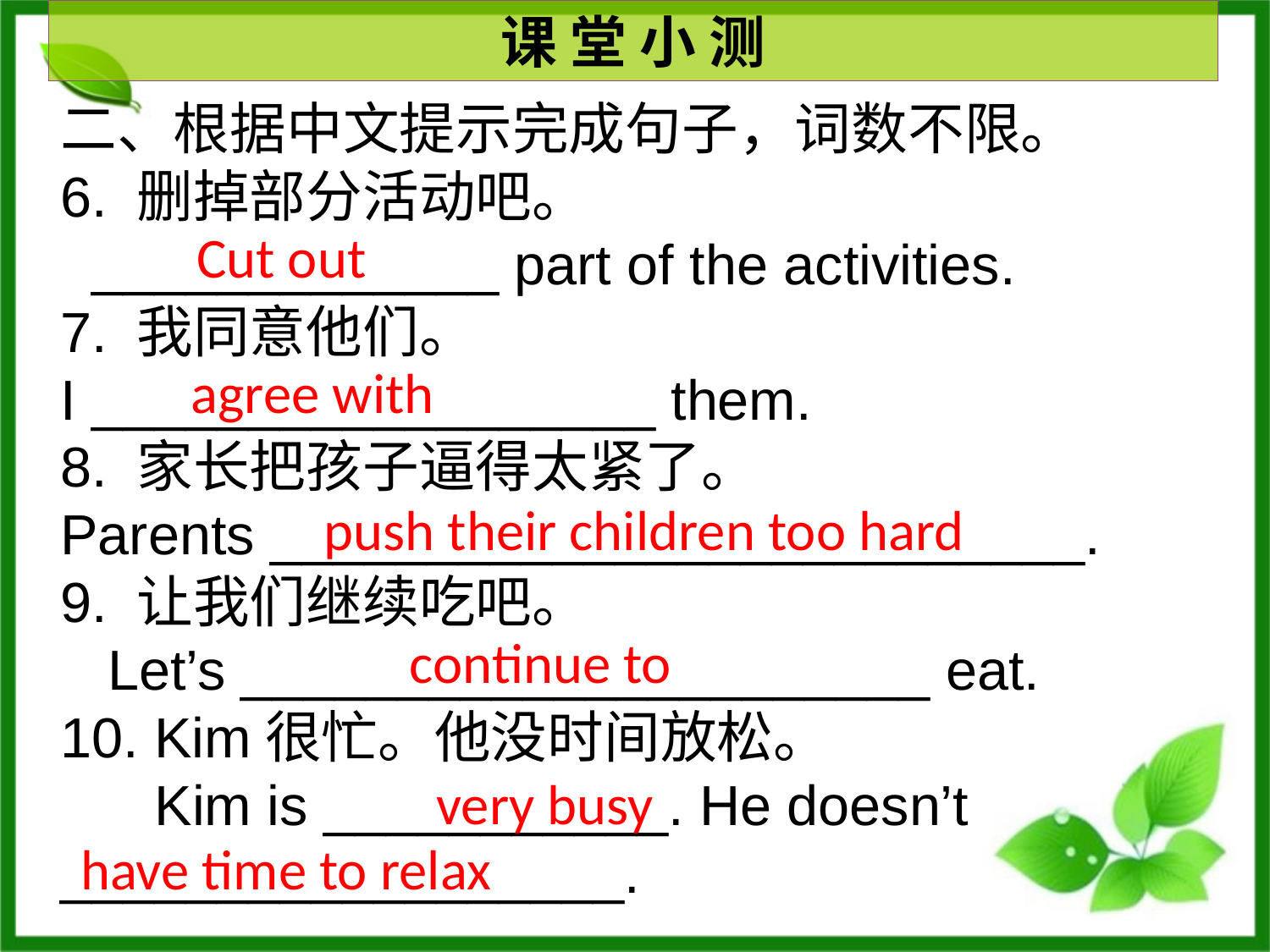

课 堂 小 测
二、根据中文提示完成句子，词数不限。
6. 删掉部分活动吧。
  _____________ part of the activities.
7. 我同意他们。
I __________________ them.
8. 家长把孩子逼得太紧了。
Parents __________________________.
9. 让我们继续吃吧。
   Let’s ______________________ eat.
10. Kim很忙。他没时间放松。
      Kim is ___________. He doesn’t __________________.
Cut out
agree with
push their children too hard
continue to
very busy
have time to relax